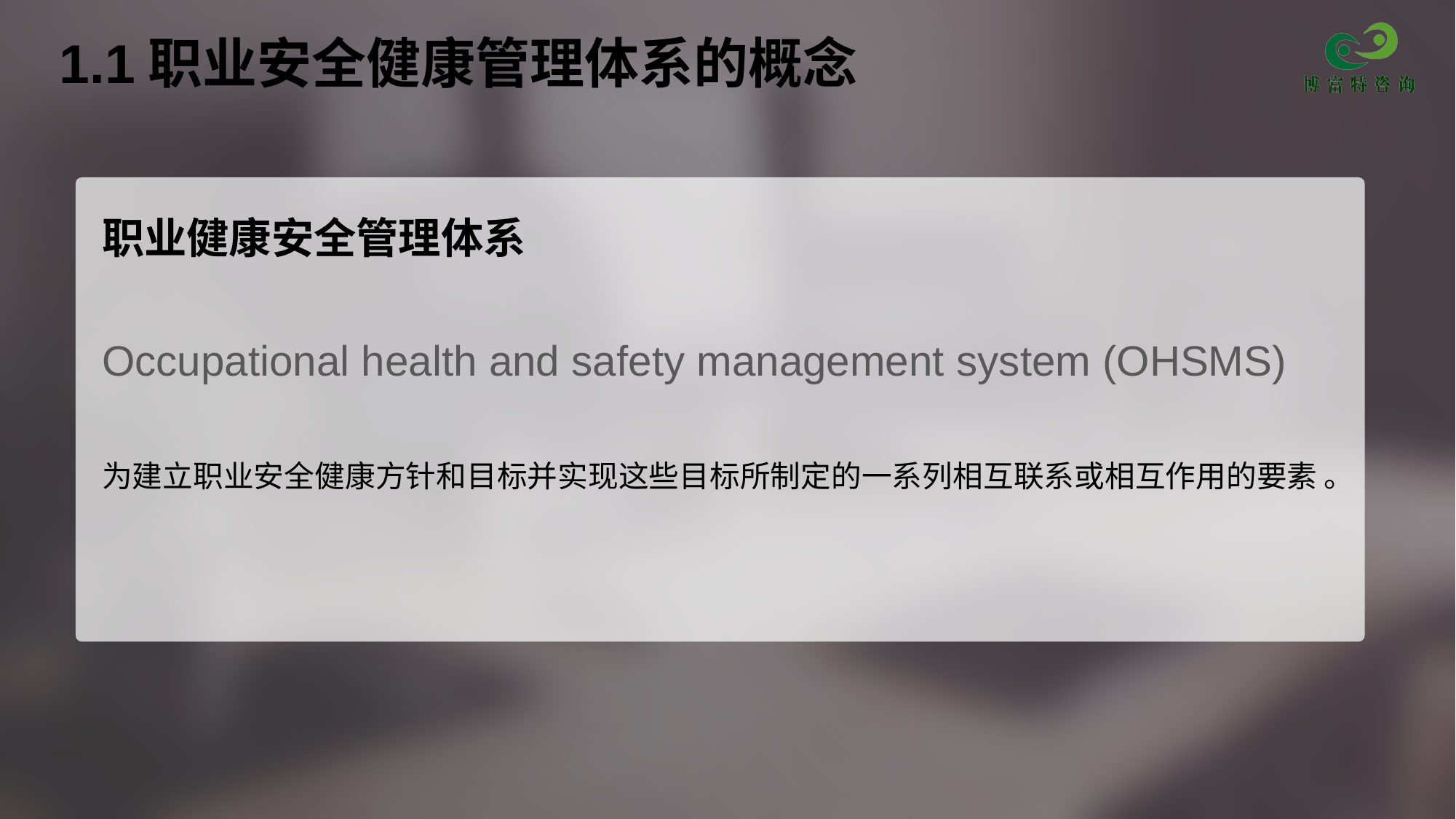

# 1.1职业安全健康管理体系的概念

职业健康安全管理体系

Occupational health and safety management system (OHSMS)

为建立职业安全健康方针和目标并实现这些目标所制定的一系列相互联系或相互作用的要素 。